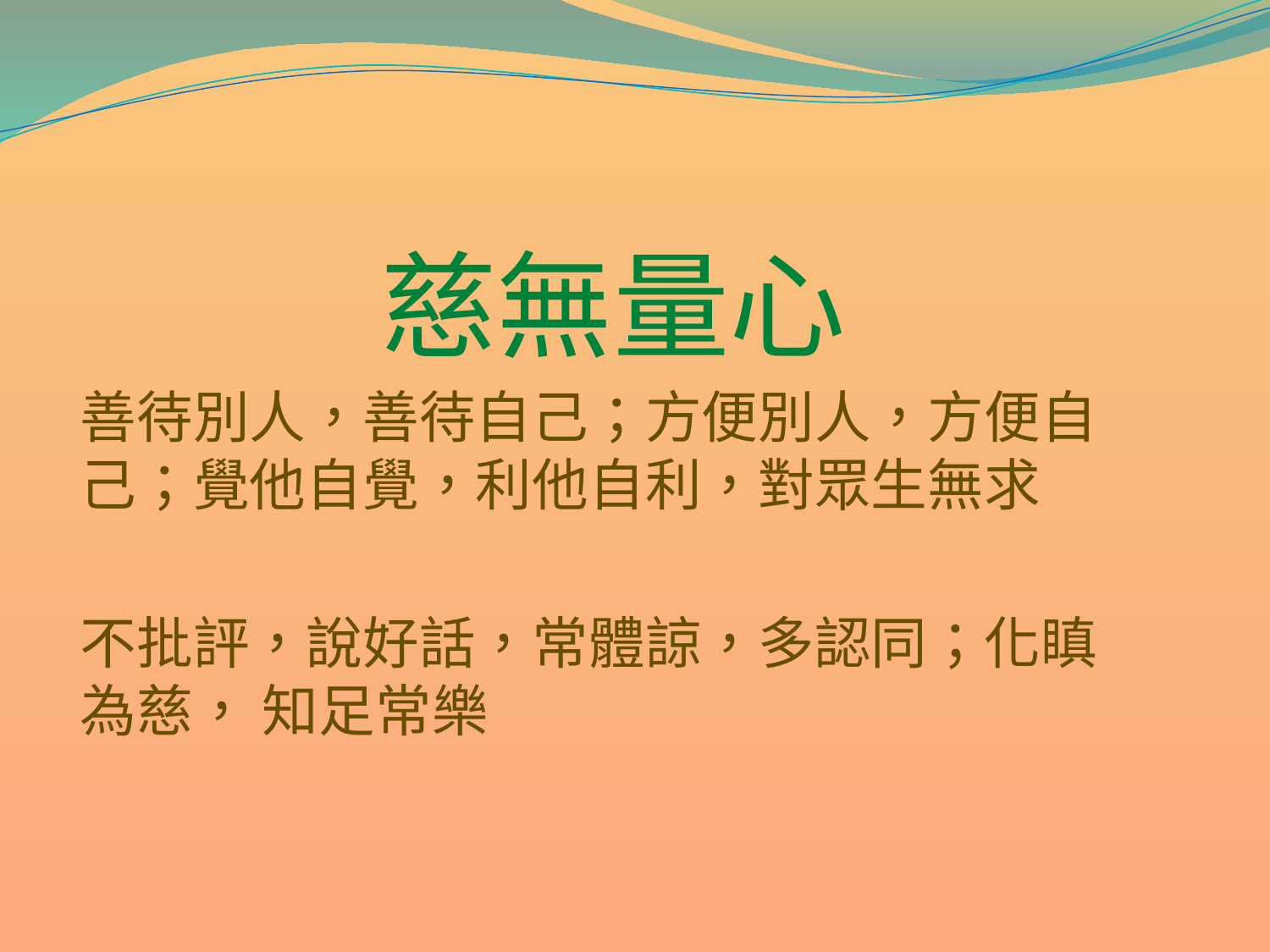

# 慈無量心
善待別人，善待自己；方便別人，方便自己；覺他自覺，利他自利，對眾生無求

不批評，說好話，常體諒，多認同；化瞋為慈， 知足常樂